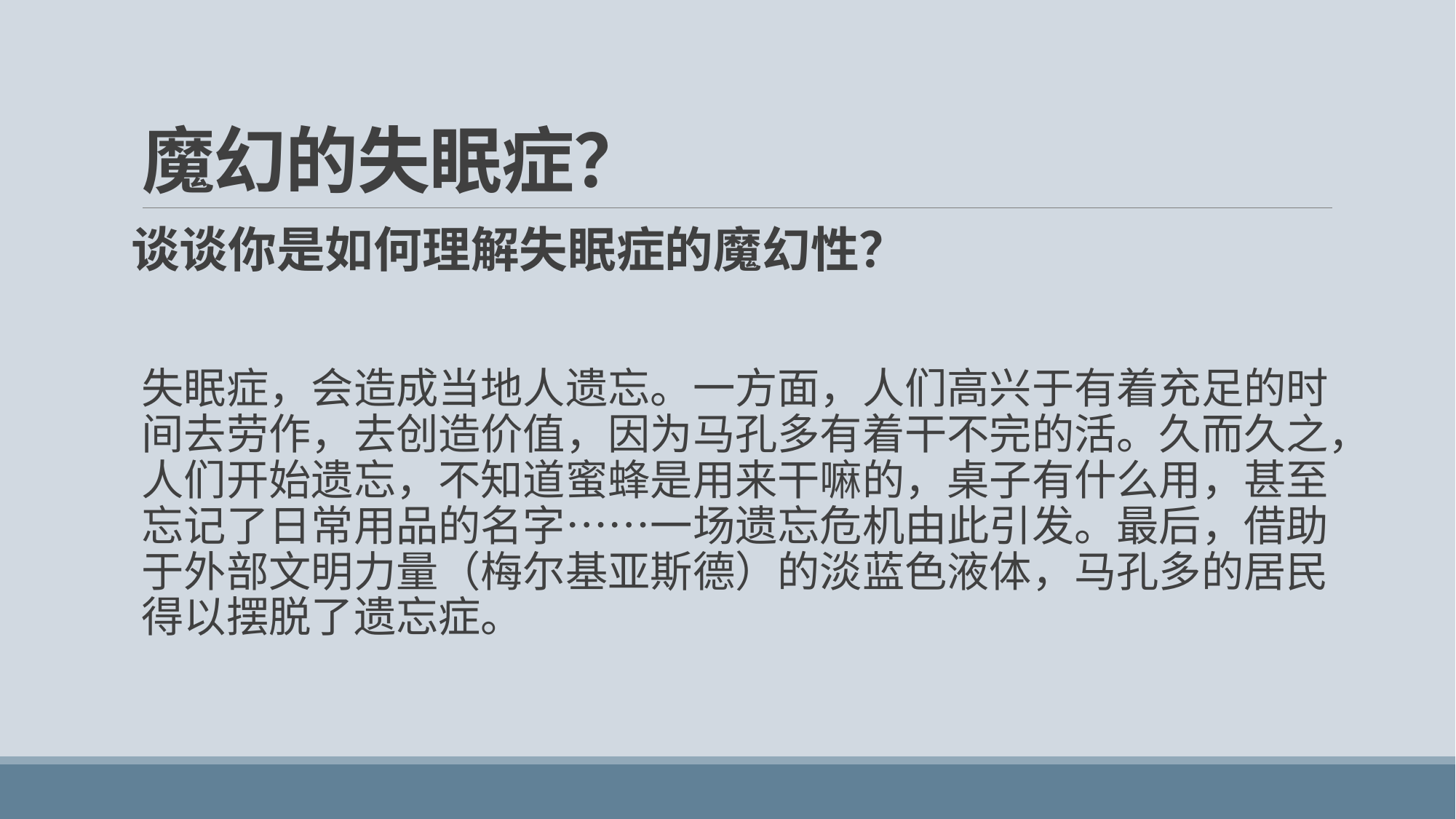

# 魔幻的失眠症？
谈谈你是如何理解失眠症的魔幻性？
失眠症，会造成当地人遗忘。一方面，人们高兴于有着充足的时间去劳作，去创造价值，因为马孔多有着干不完的活。久而久之，人们开始遗忘，不知道蜜蜂是用来干嘛的，桌子有什么用，甚至忘记了日常用品的名字……一场遗忘危机由此引发。最后，借助于外部文明力量（梅尔基亚斯德）的淡蓝色液体，马孔多的居民得以摆脱了遗忘症。